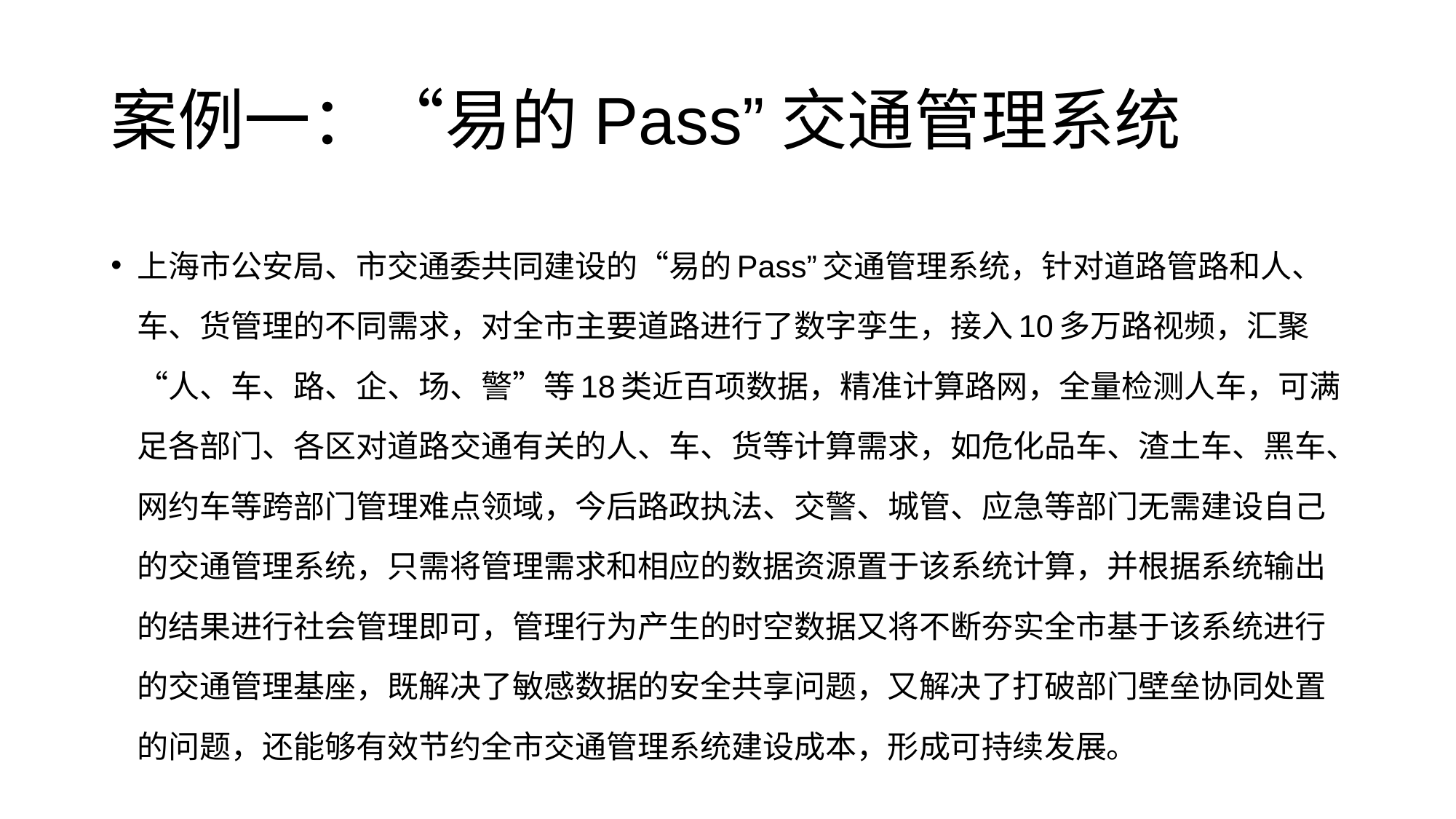

# 案例一：“易的Pass”交通管理系统
上海市公安局、市交通委共同建设的“易的Pass”交通管理系统，针对道路管路和人、车、货管理的不同需求，对全市主要道路进行了数字孪生，接入10多万路视频，汇聚“人、车、路、企、场、警”等18类近百项数据，精准计算路网，全量检测人车，可满足各部门、各区对道路交通有关的人、车、货等计算需求，如危化品车、渣土车、黑车、网约车等跨部门管理难点领域，今后路政执法、交警、城管、应急等部门无需建设自己的交通管理系统，只需将管理需求和相应的数据资源置于该系统计算，并根据系统输出的结果进行社会管理即可，管理行为产生的时空数据又将不断夯实全市基于该系统进行的交通管理基座，既解决了敏感数据的安全共享问题，又解决了打破部门壁垒协同处置的问题，还能够有效节约全市交通管理系统建设成本，形成可持续发展。